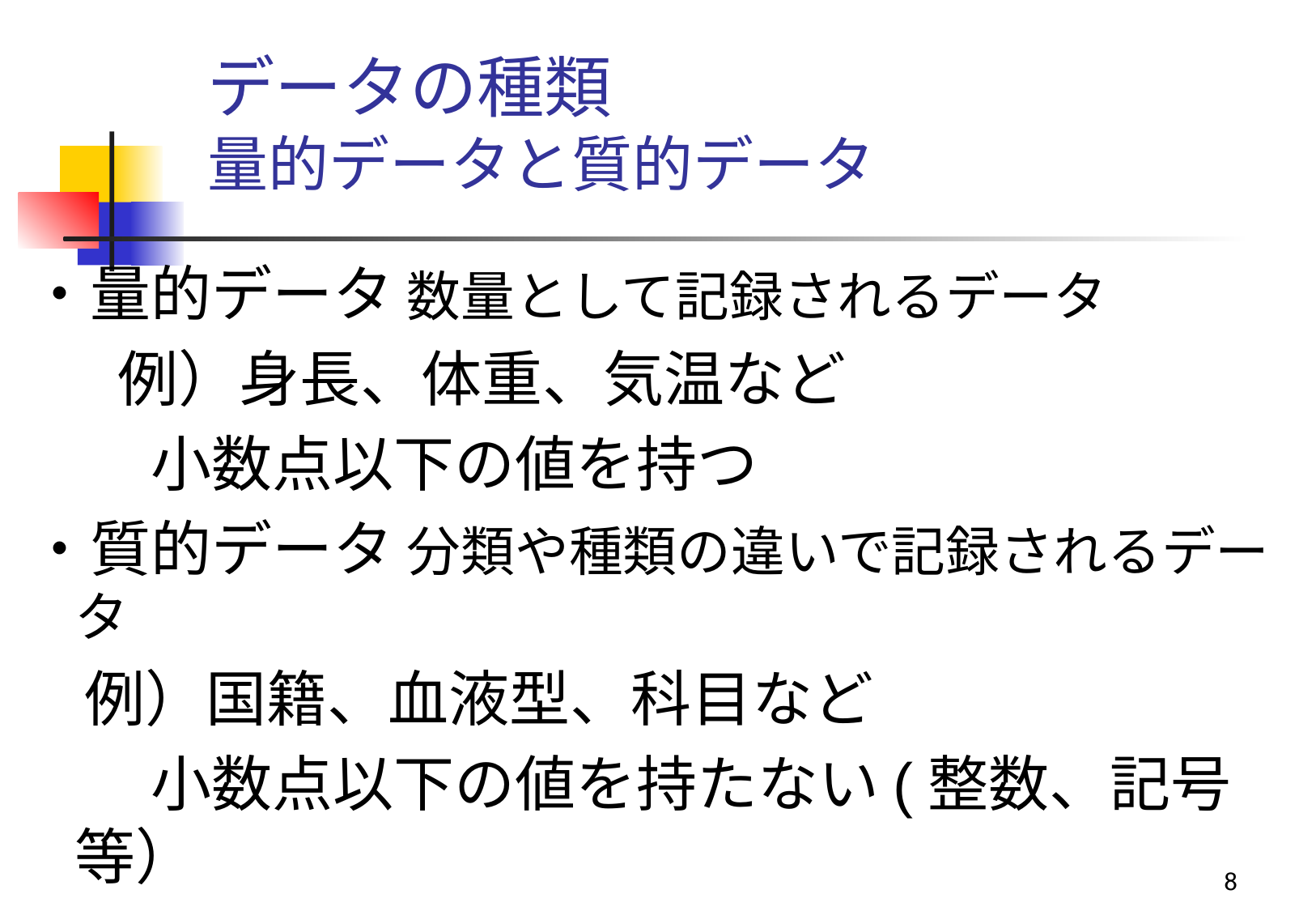

# データの種類 量的データと質的データ
・量的データ 数量として記録されるデータ
 　例）身長、体重、気温など
　　小数点以下の値を持つ
・質的データ 分類や種類の違いで記録されるデータ
   例）国籍、血液型、科目など
　　小数点以下の値を持たない(整数、記号等）

8